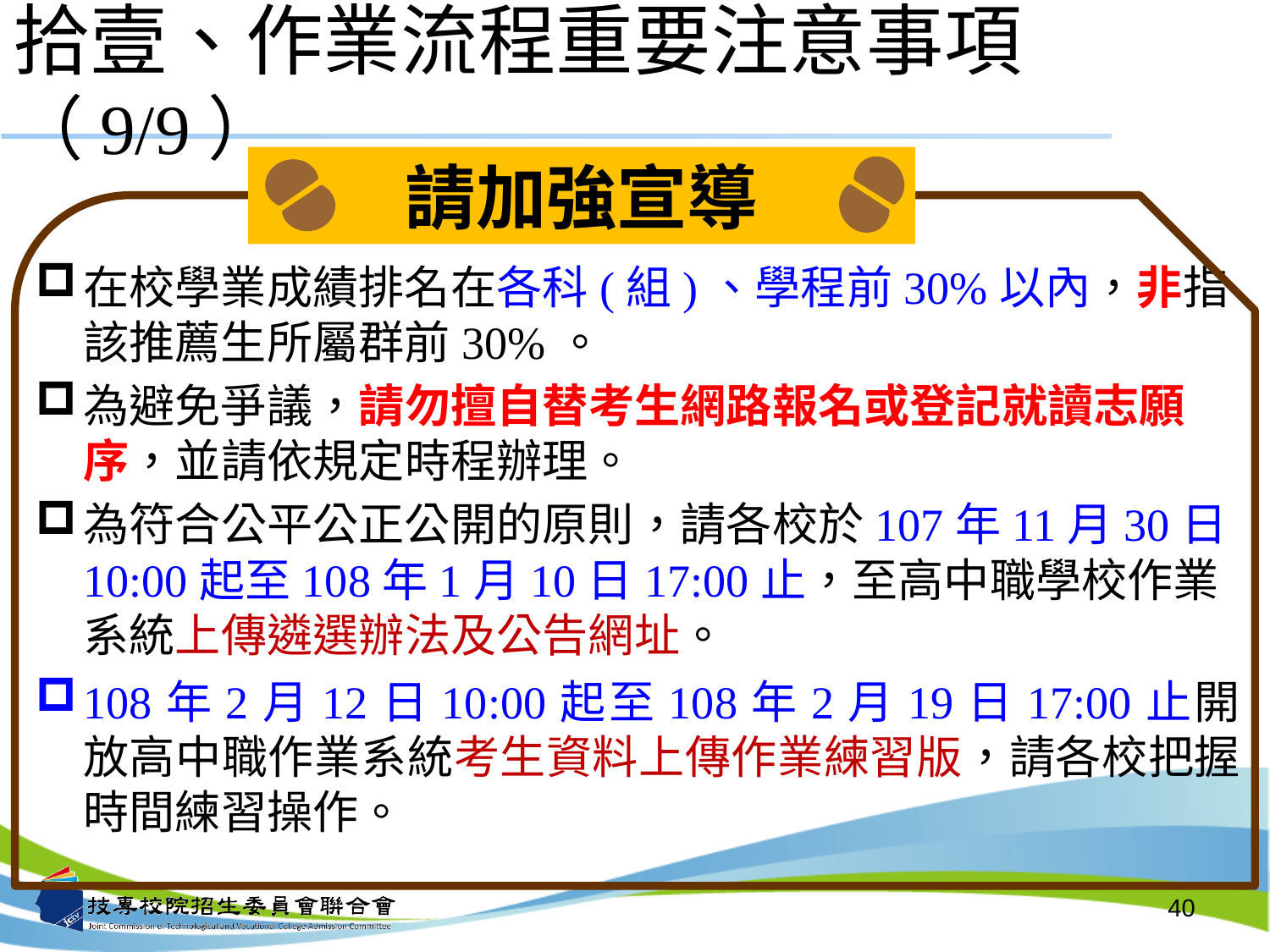

# 拾壹、作業流程重要注意事項（9/9）
請加強宣導

在校學業成績排名在各科(組)、學程前30%以內，非指該推薦生所屬群前30%。
為避免爭議，請勿擅自替考生網路報名或登記就讀志願序，並請依規定時程辦理。
為符合公平公正公開的原則，請各校於107年11月30日10:00起至108年1月10日17:00止，至高中職學校作業系統上傳遴選辦法及公告網址。
108年2月12日10:00起至108年2月19日17:00止開放高中職作業系統考生資料上傳作業練習版，請各校把握時間練習操作。

40